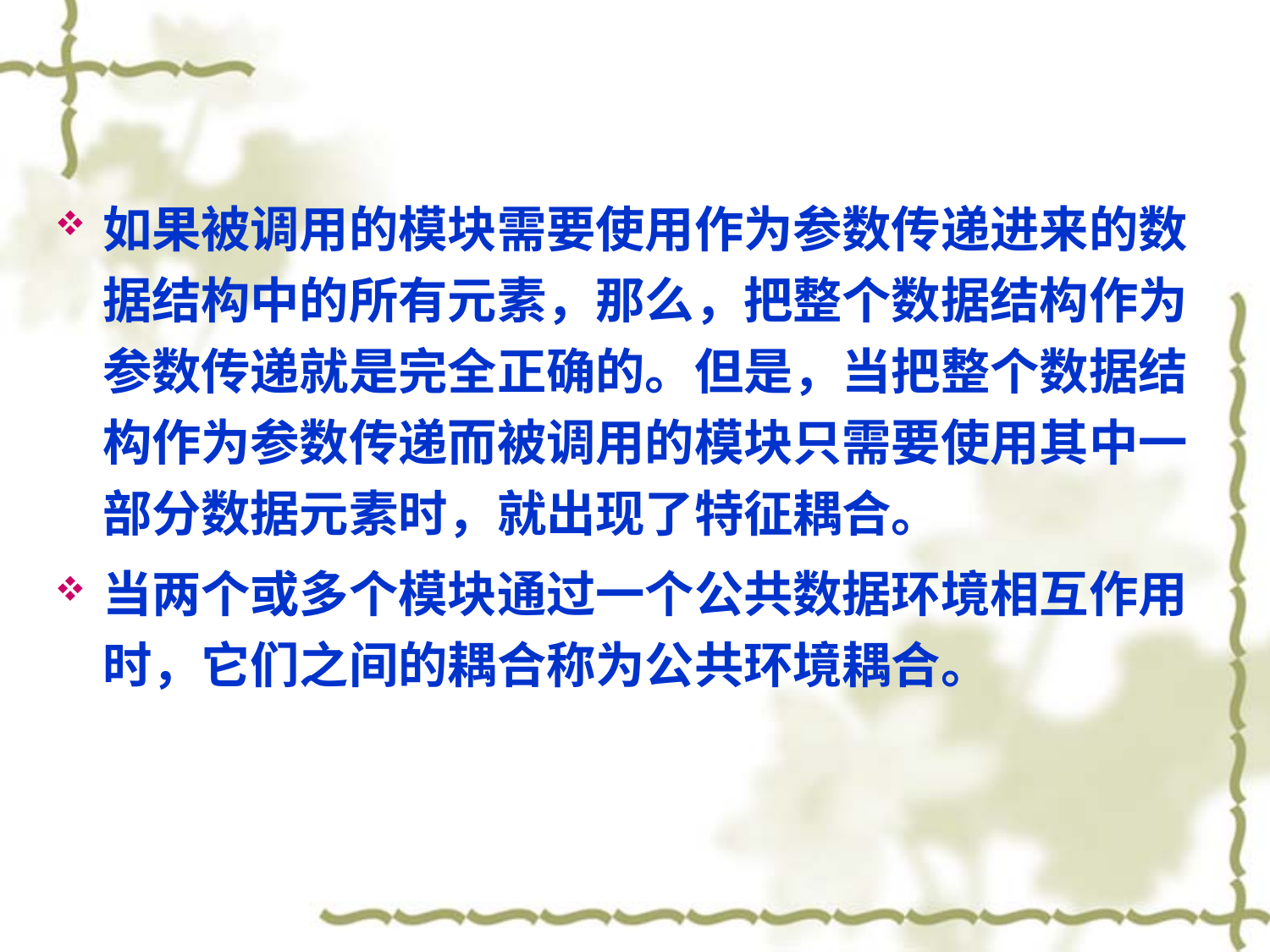

如果被调用的模块需要使用作为参数传递进来的数据结构中的所有元素，那么，把整个数据结构作为参数传递就是完全正确的。但是，当把整个数据结构作为参数传递而被调用的模块只需要使用其中一部分数据元素时，就出现了特征耦合。
当两个或多个模块通过一个公共数据环境相互作用时，它们之间的耦合称为公共环境耦合。